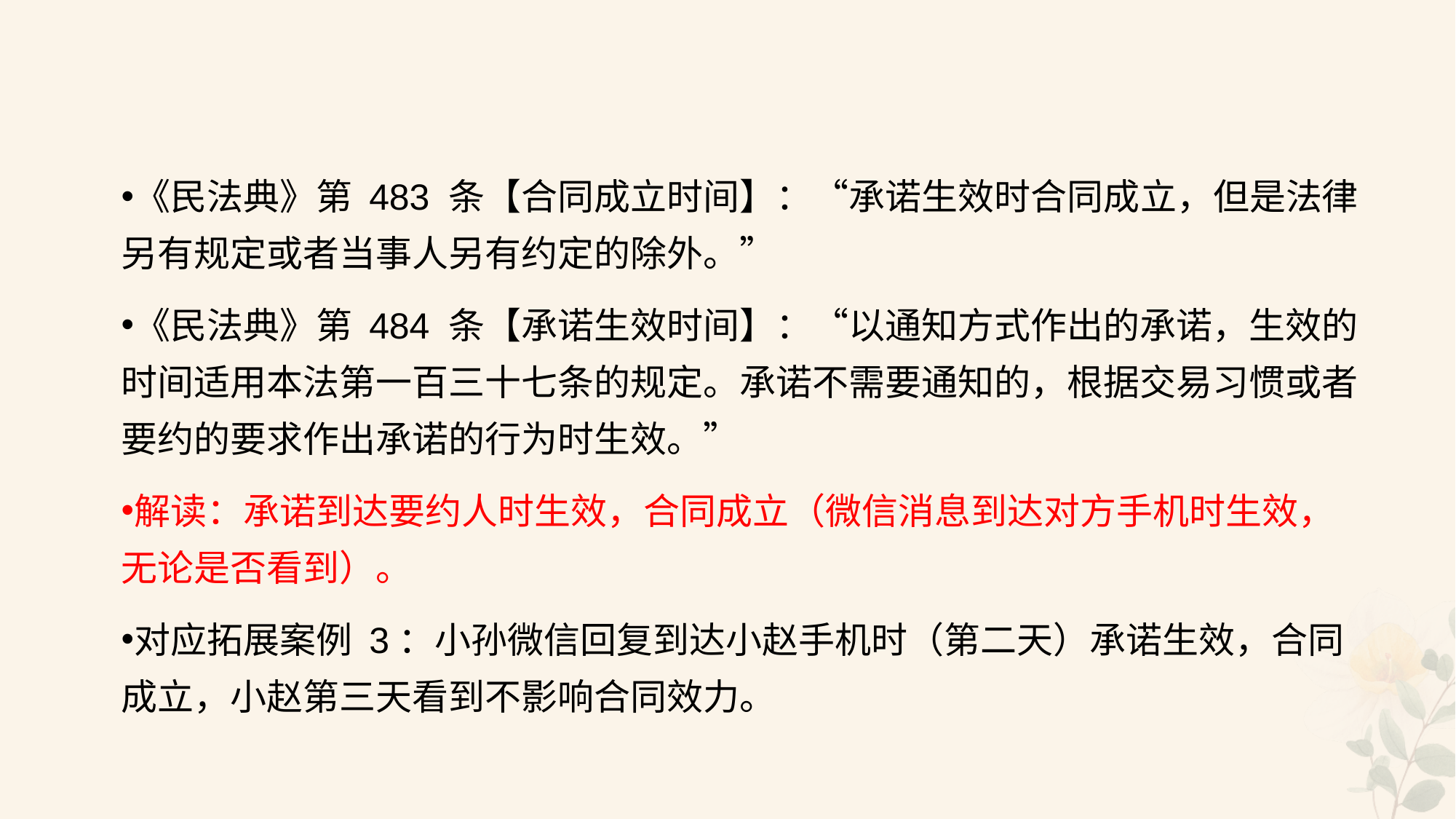

#
《民法典》第 483 条【合同成立时间】：“承诺生效时合同成立，但是法律另有规定或者当事人另有约定的除外。”
《民法典》第 484 条【承诺生效时间】：“以通知方式作出的承诺，生效的时间适用本法第一百三十七条的规定。承诺不需要通知的，根据交易习惯或者要约的要求作出承诺的行为时生效。”
解读：承诺到达要约人时生效，合同成立（微信消息到达对方手机时生效，无论是否看到）。
对应拓展案例 3：小孙微信回复到达小赵手机时（第二天）承诺生效，合同成立，小赵第三天看到不影响合同效力。